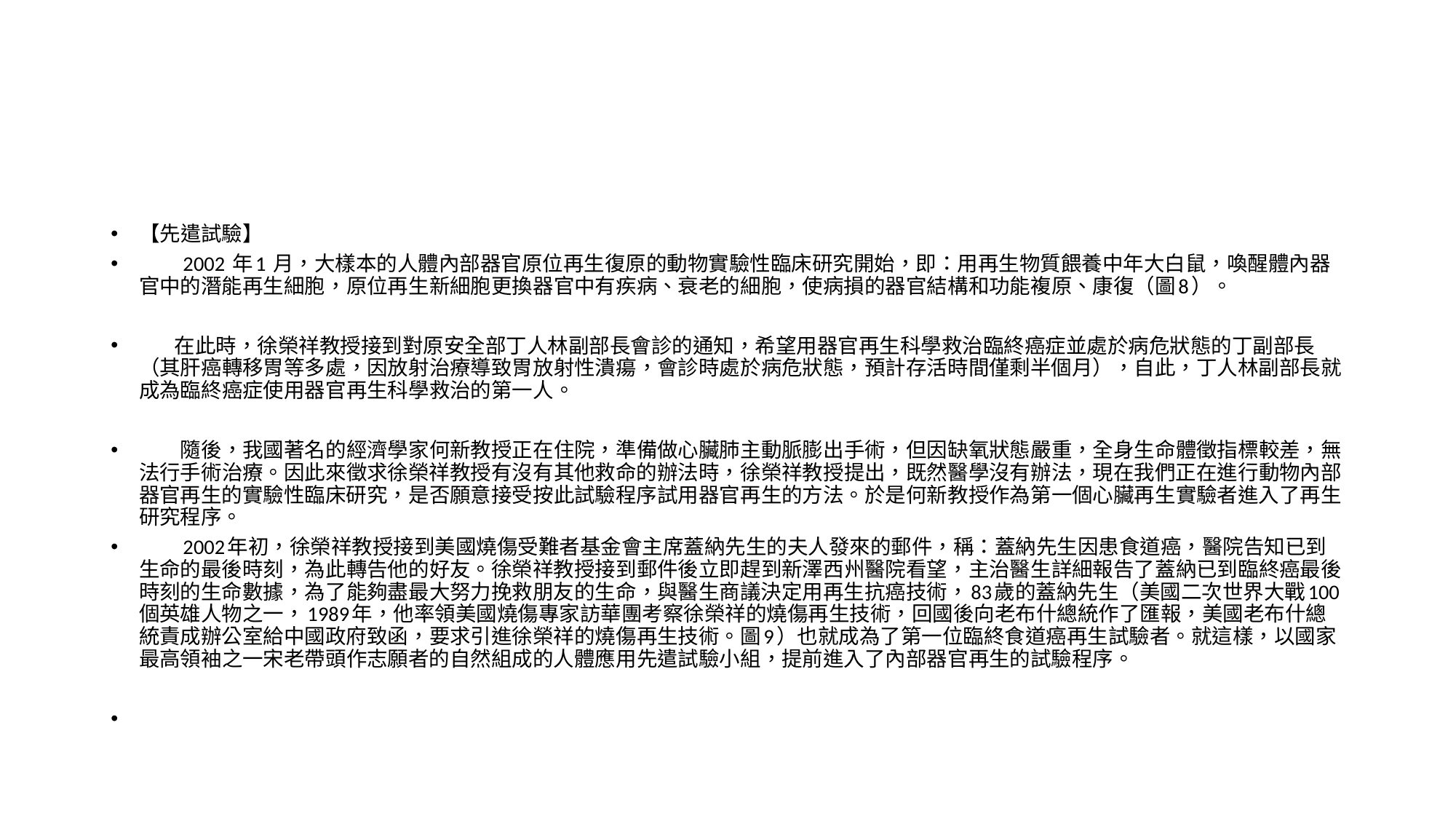

#
【先遣試驗】
　　2002 年1 月，大樣本的人體內部器官原位再生復原的動物實驗性臨床研究開始，即：用再生物質餵養中年大白鼠，喚醒體內器官中的潛能再生細胞，原位再生新細胞更換器官中有疾病、衰老的細胞，使病損的器官結構和功能複原、康復（圖8）。

       在此時，徐榮祥教授接到對原安全部丁人林副部長會診的通知，希望用器官再生科學救治臨終癌症並處於病危狀態的丁副部長（其肝癌轉移胃等多處，因放射治療導致胃放射性潰瘍，會診時處於病危狀態，預計存活時間僅剩半個月），自此，丁人林副部長就成為臨終癌症使用器官再生科學救治的第一人。

　　隨後，我國著名的經濟學家何新教授正在住院，準備做心臟肺主動脈膨出手術，但因缺氧狀態嚴重，全身生命體徵指標較差，無法行手術治療。因此來徵求徐榮祥教授有沒有其他救命的辦法時，徐榮祥教授提出，既然醫學沒有辦法，現在我們正在進行動物內部器官再生的實驗性臨床研究，是否願意接受按此試驗程序試用器官再生的方法。於是何新教授作為第一個心臟再生實驗者進入了再生研究程序。
　　2002年初，徐榮祥教授接到美國燒傷受難者基金會主席蓋納先生的夫人發來的郵件，稱：蓋納先生因患食道癌，醫院告知已到生命的最後時刻，為此轉告他的好友。徐榮祥教授接到郵件後立即趕到新澤西州醫院看望，主治醫生詳細報告了蓋納已到臨終癌最後時刻的生命數據，為了能夠盡最大努力挽救朋友的生命，與醫生商議決定用再生抗癌技術，83歲的蓋納先生（美國二次世界大戰100個英雄人物之一，1989年，他率領美國燒傷專家訪華團考察徐榮祥的燒傷再生技術，回國後向老布什總統作了匯報，美國老布什總統責成辦公室給中國政府致函，要求引進徐榮祥的燒傷再生技術。圖9）也就成為了第一位臨終食道癌再生試驗者。就這樣，以國家最高領袖之一宋老帶頭作志願者的自然組成的人體應用先遣試驗小組，提前進入了內部器官再生的試驗程序。